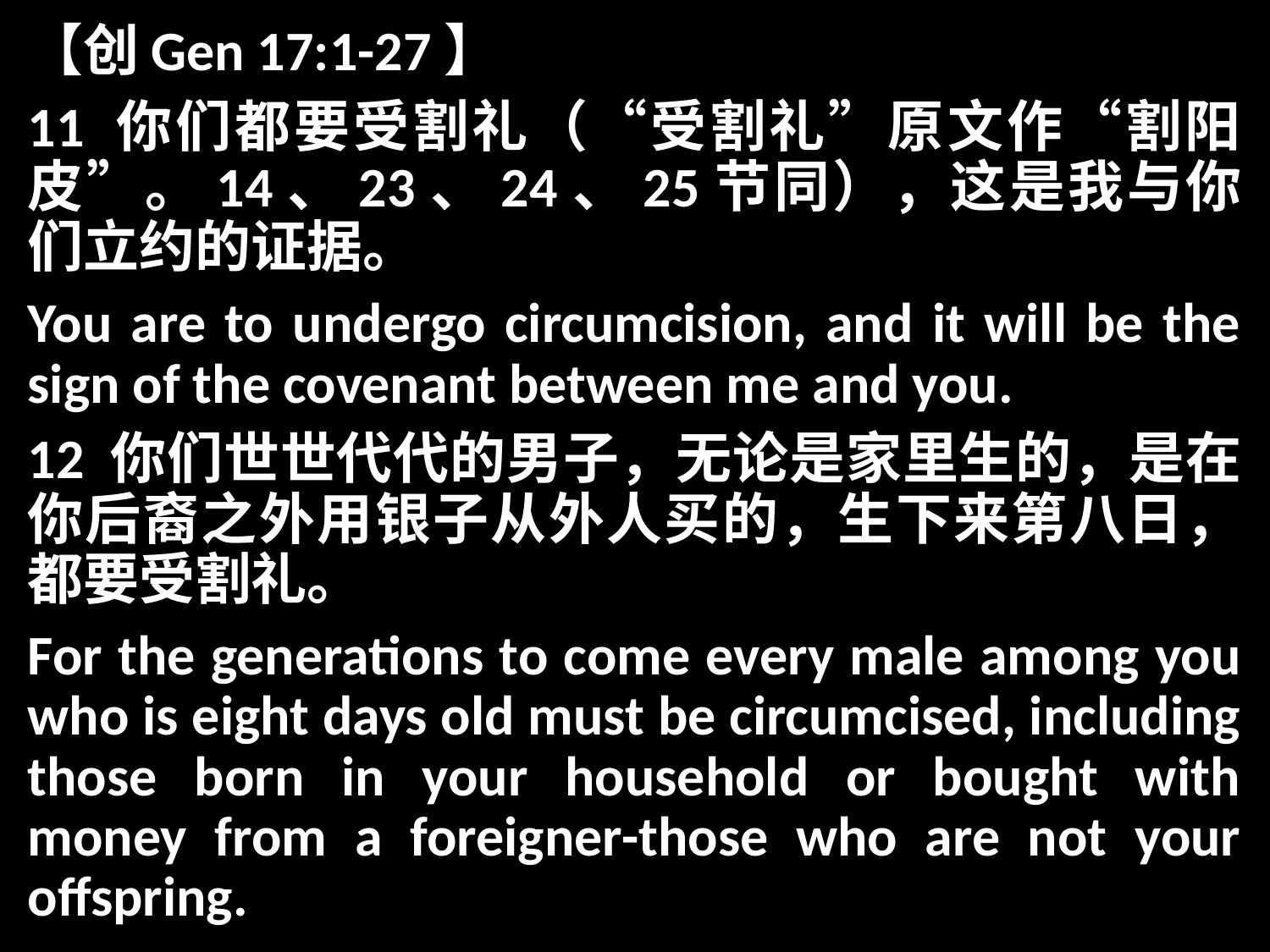

【创Gen 17:1-27】
11 你们都要受割礼（“受割礼”原文作“割阳皮”。14、23、24、25节同），这是我与你们立约的证据。
You are to undergo circumcision, and it will be the sign of the covenant between me and you.
12 你们世世代代的男子，无论是家里生的，是在你后裔之外用银子从外人买的，生下来第八日，都要受割礼。
For the generations to come every male among you who is eight days old must be circumcised, including those born in your household or bought with money from a foreigner-those who are not your offspring.